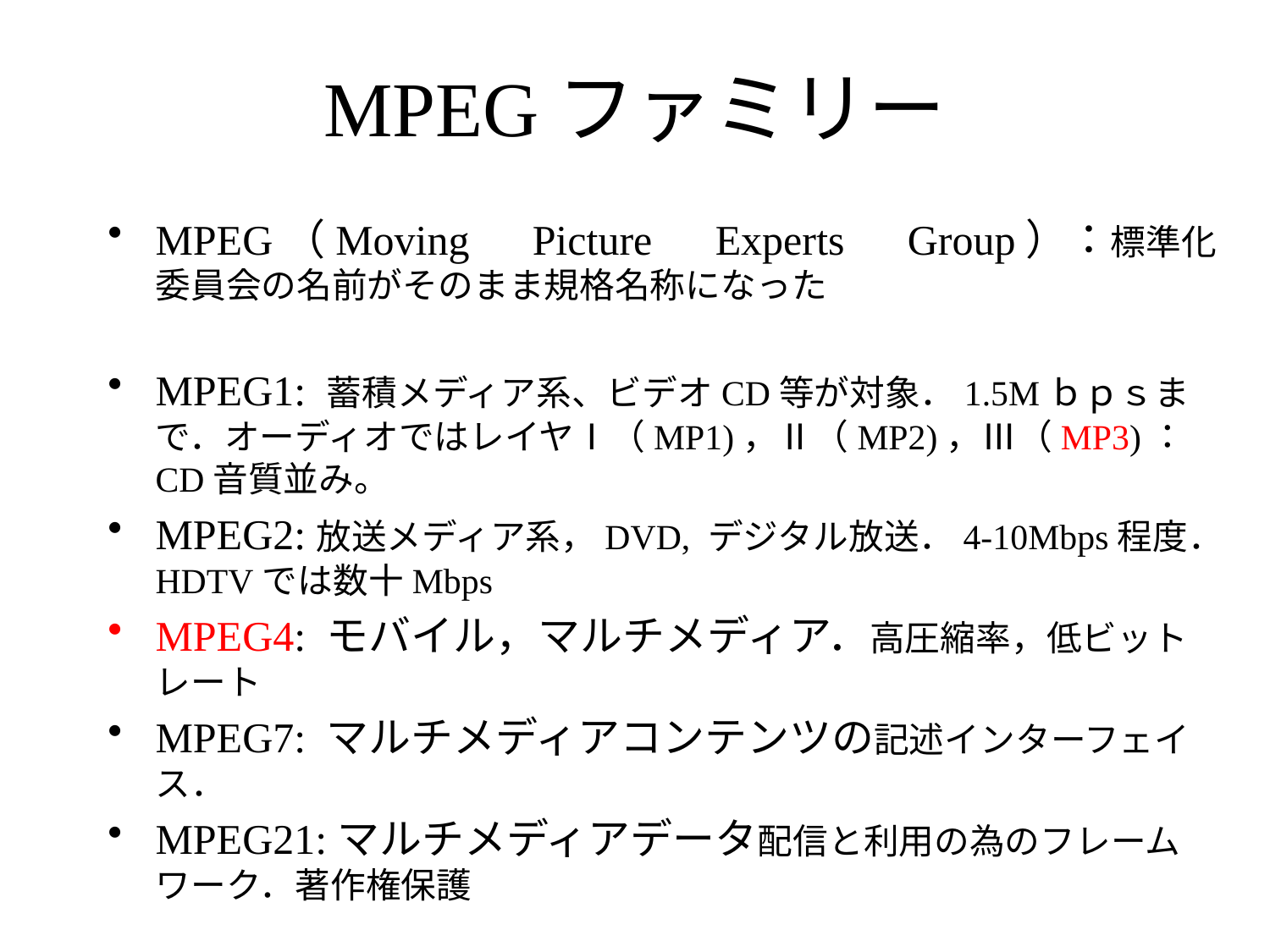

# MPEGファミリー
MPEG（Moving　Picture　Experts　Group）：標準化委員会の名前がそのまま規格名称になった

MPEG1: 蓄積メディア系、ビデオCD等が対象．1.5Mｂｐｓまで．オーディオではレイヤⅠ（MP1)，Ⅱ（MP2)，Ⅲ（MP3)：CD音質並み。
MPEG2:放送メディア系，DVD, デジタル放送．4-10Mbps程度．HDTVでは数十Mbps
MPEG4: モバイル，マルチメディア．高圧縮率，低ビットレート
MPEG7: マルチメディアコンテンツの記述インターフェイス．
MPEG21:マルチメディアデータ配信と利用の為のフレームワーク．著作権保護